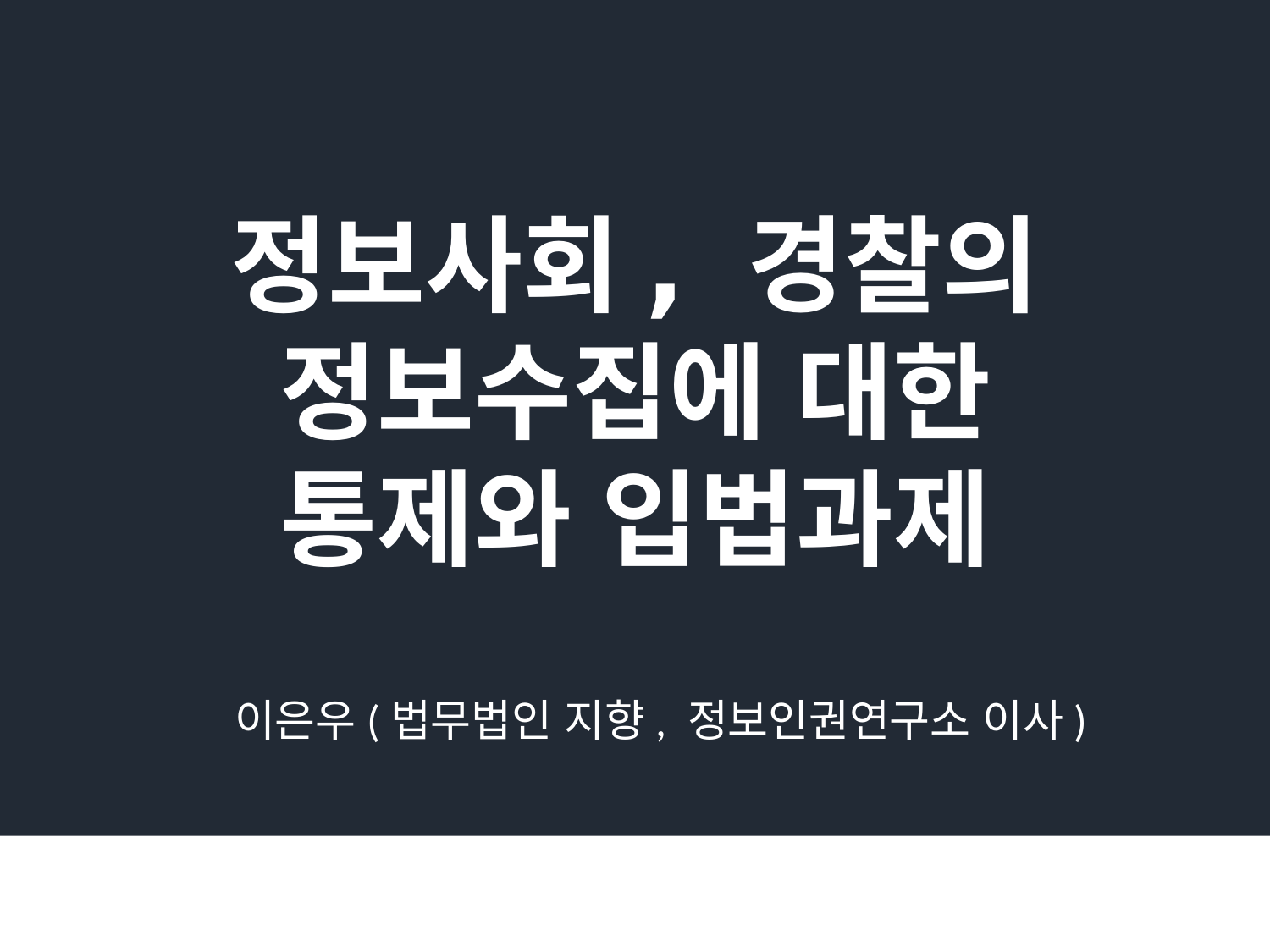

# 정보사회, 경찰의 정보수집에 대한 통제와 입법과제
이은우(법무법인 지향, 정보인권연구소 이사)